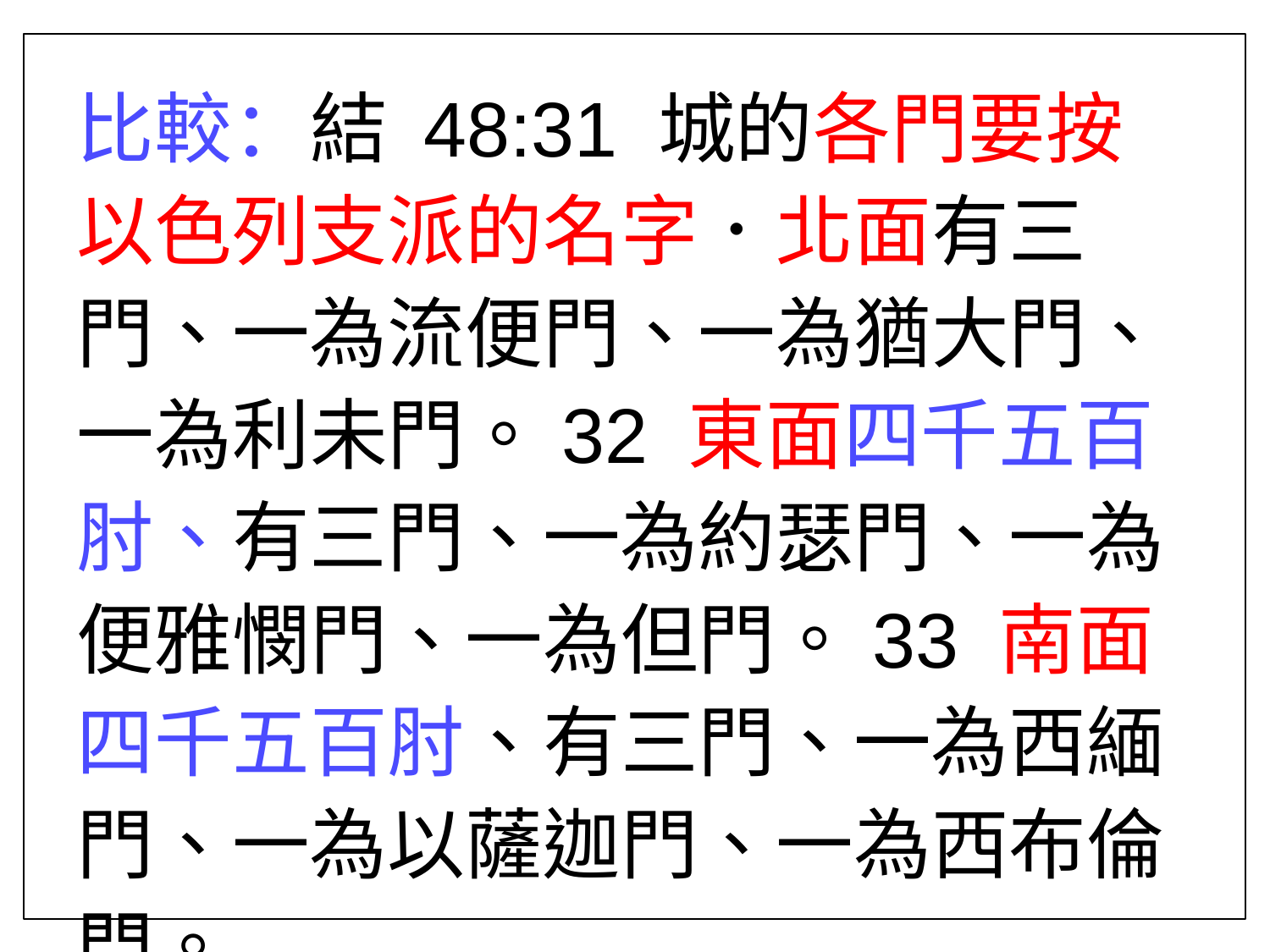

比較：結 48:31 城的各門要按以色列支派的名字．北面有三門、一為流便門、一為猶大門、一為利未門。32 東面四千五百肘、有三門、一為約瑟門、一為便雅憫門、一為但門。33 南面四千五百肘、有三門、一為西緬門、一為以薩迦門、一為西布倫門。